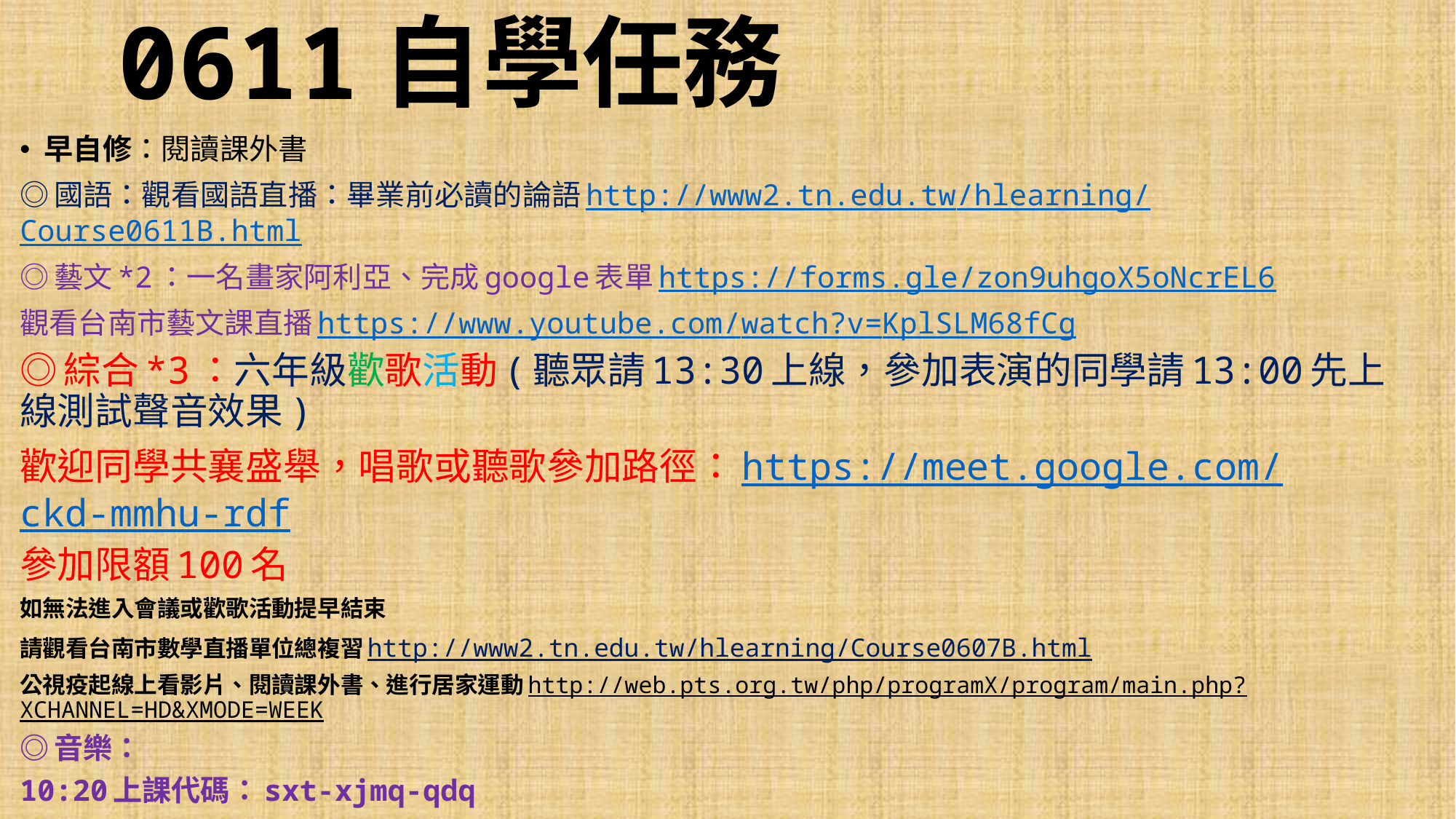

# 0611自學任務
早自修：閱讀課外書
◎國語：觀看國語直播：畢業前必讀的論語http://www2.tn.edu.tw/hlearning/Course0611B.html
◎藝文*2：一名畫家阿利亞、完成google表單https://forms.gle/zon9uhgoX5oNcrEL6
觀看台南市藝文課直播https://www.youtube.com/watch?v=KplSLM68fCg
◎綜合*3：六年級歡歌活動(聽眾請13:30上線，參加表演的同學請13:00先上線測試聲音效果)
歡迎同學共襄盛舉，唱歌或聽歌參加路徑：https://meet.google.com/ckd-mmhu-rdf
參加限額100名
如無法進入會議或歡歌活動提早結束
請觀看台南市數學直播單位總複習http://www2.tn.edu.tw/hlearning/Course0607B.html
公視疫起線上看影片、閱讀課外書、進行居家運動http://web.pts.org.tw/php/programX/program/main.php?XCHANNEL=HD&XMODE=WEEK
◎音樂：
10:20上課代碼：sxt-xjmq-qdq